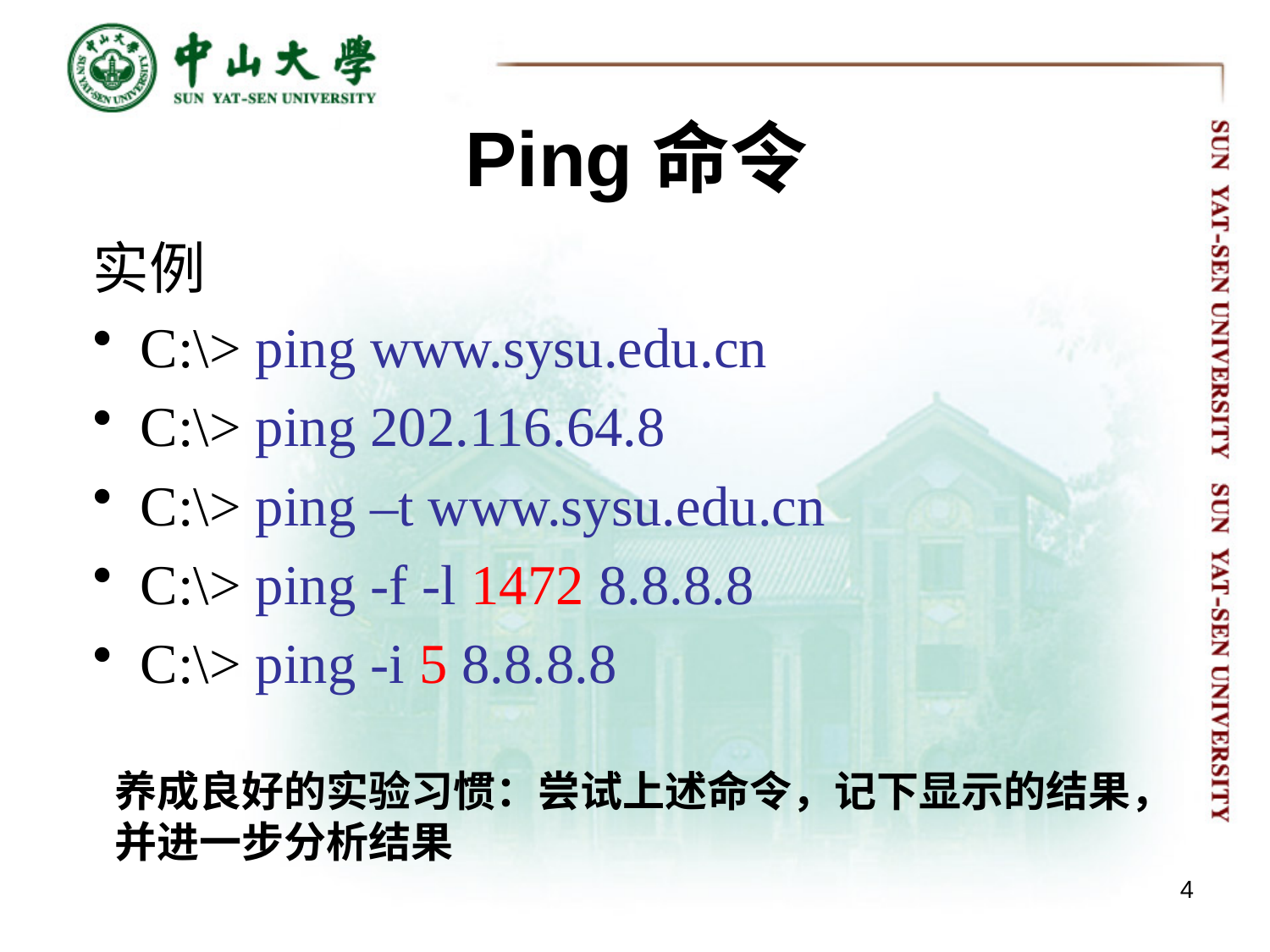

# Ping命令
实例
C:\> ping www.sysu.edu.cn
C:\> ping 202.116.64.8
C:\> ping –t www.sysu.edu.cn
C:\> ping -f -l 1472 8.8.8.8
C:\> ping -i 5 8.8.8.8
养成良好的实验习惯：尝试上述命令，记下显示的结果，
并进一步分析结果
4